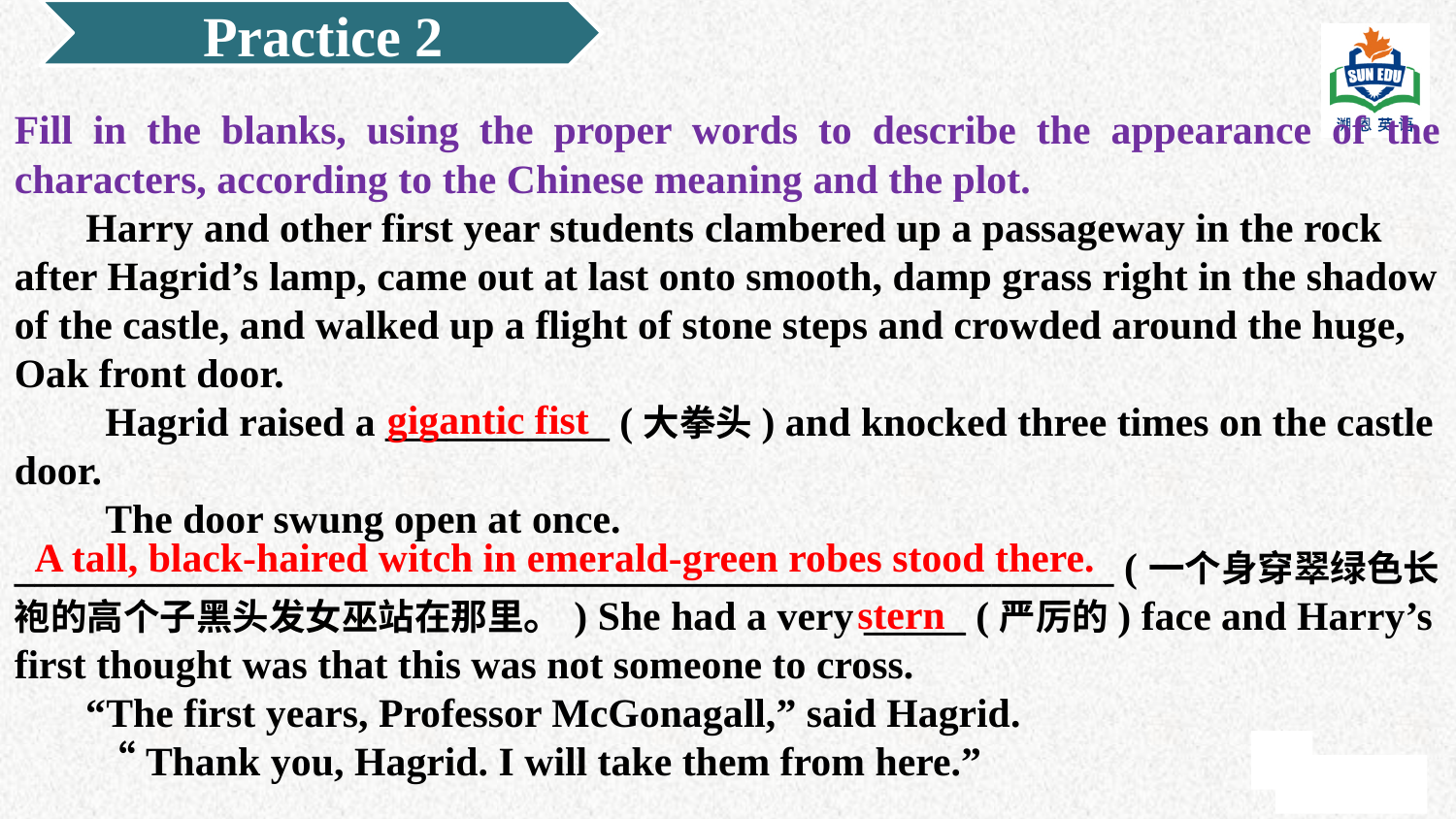

Practice 2

Fill in the blanks, using the proper words to describe the appearance of the characters, according to the Chinese meaning and the plot.
       Harry and other first year students clambered up a passageway in the rock after Hagrid’s lamp, came out at last onto smooth, damp grass right in the shadow of the castle, and walked up a flight of stone steps and crowded around the huge, Oak front door.
　　Hagrid raised a ___________ (大拳头) and knocked three times on the castle door.
　　The door swung open at once. ______________________________________________________ (一个身穿翠绿色长袍的高个子黑头发女巫站在那里。) She had a very _____ (严厉的) face and Harry’s first thought was that this was not someone to cross.
       “The first years, Professor McGonagall,” said Hagrid.
　　“Thank you, Hagrid. I will take them from here.”
gigantic fist
A tall, black-haired witch in emerald-green robes stood there.
stern